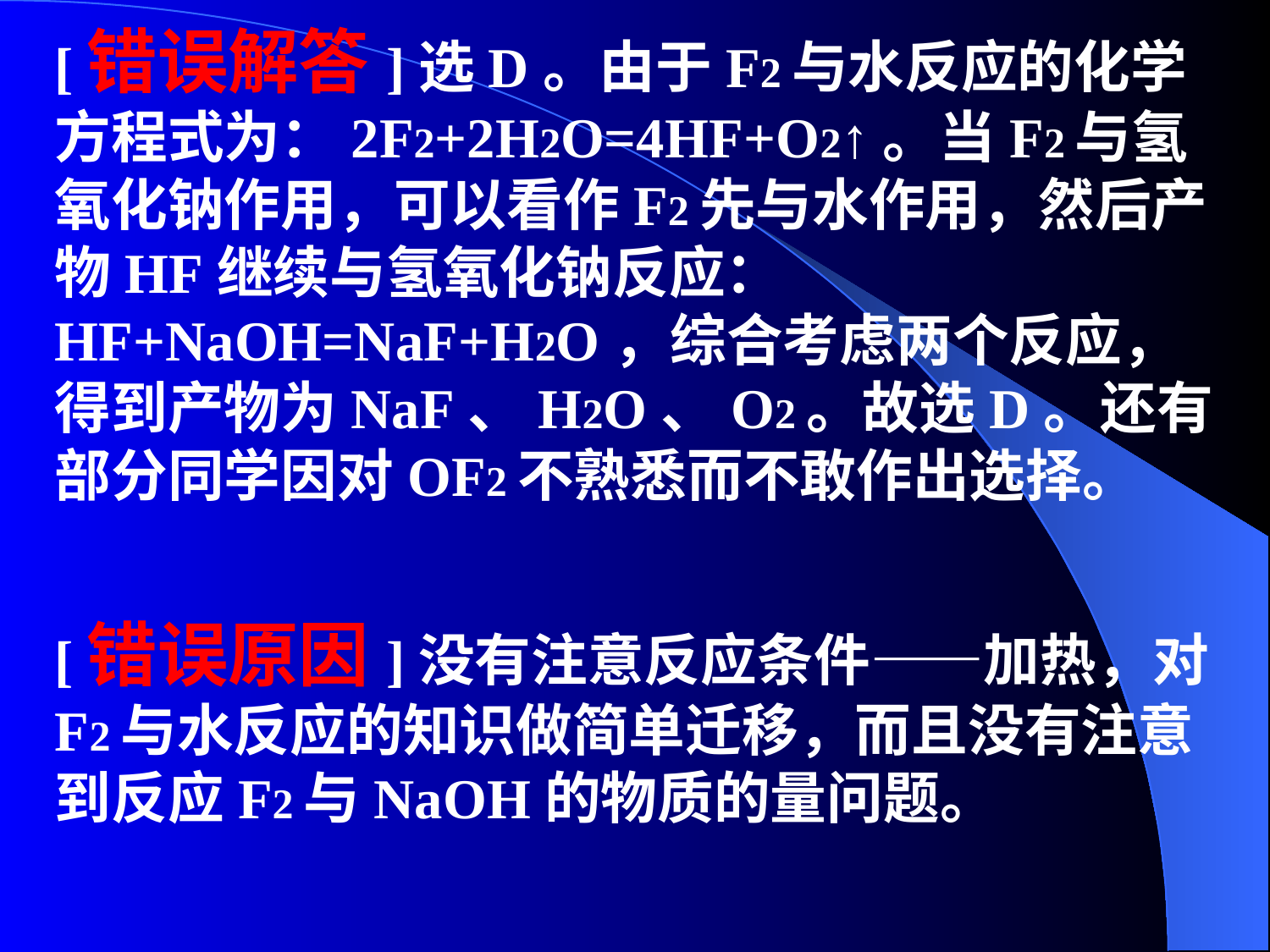

[错误解答]选D。由于F2与水反应的化学方程式为：2F2+2H2O=4HF+O2↑。当F2与氢氧化钠作用，可以看作F2先与水作用，然后产物HF继续与氢氧化钠反应：HF+NaOH=NaF+H2O，综合考虑两个反应，得到产物为NaF、H2O、O2。故选D。还有部分同学因对OF2不熟悉而不敢作出选择。
[错误原因]没有注意反应条件——加热，对F2与水反应的知识做简单迁移，而且没有注意到反应F2与NaOH的物质的量问题。

8